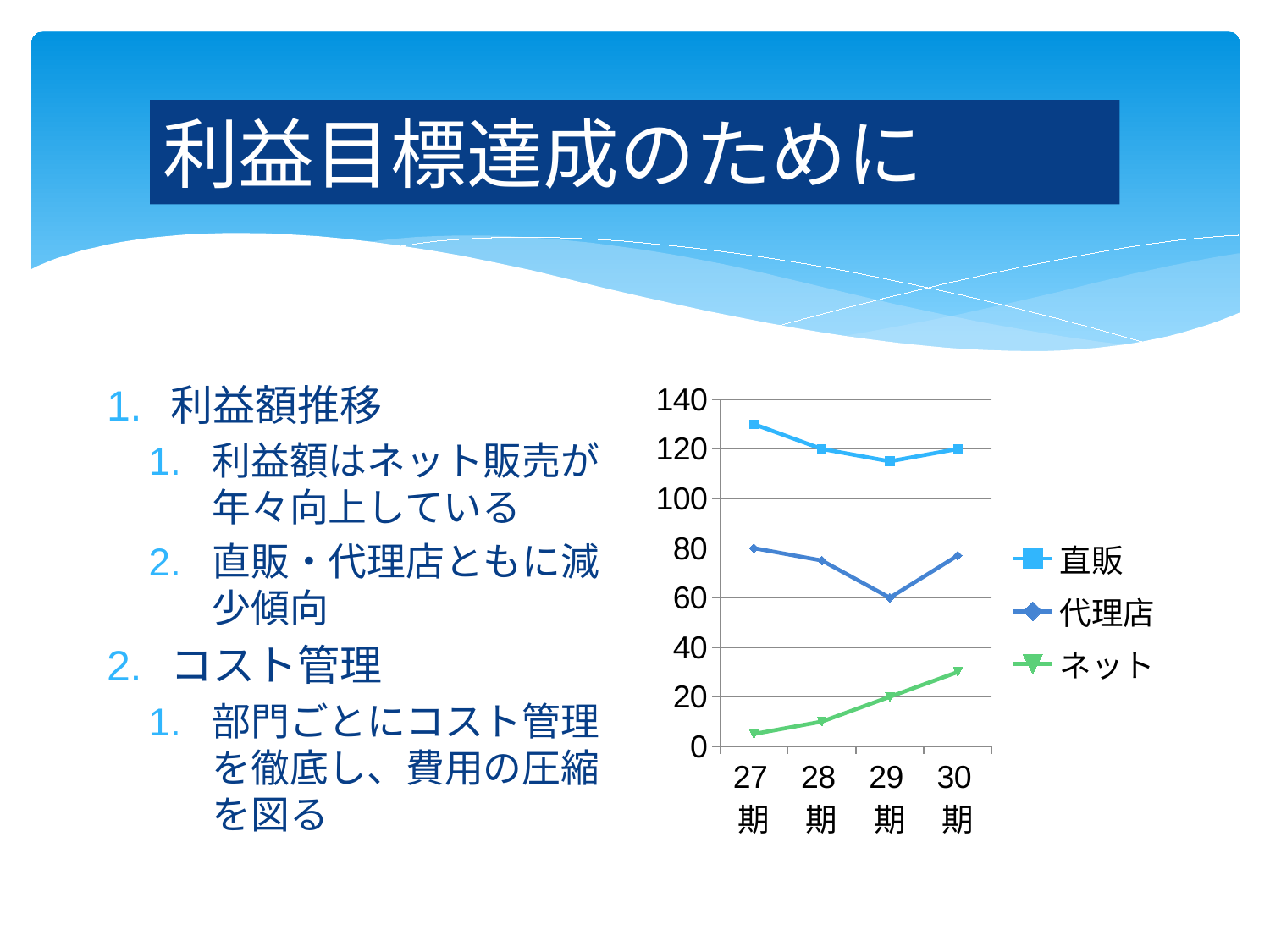

# 利益目標達成のために
利益額推移
利益額はネット販売が年々向上している
直販・代理店ともに減少傾向
コスト管理
部門ごとにコスト管理を徹底し、費用の圧縮を図る

### Chart

| Category | 直販 | 代理店 | ネット |
|---|---|---|---|
| 27期 | 130.0 | 80.0 | 5.0 |
| 28期 | 120.0 | 75.0 | 10.0 |
| 29期 | 115.0 | 60.0 | 20.0 |
| 30期 | 120.0 | 77.0 | 30.0 |